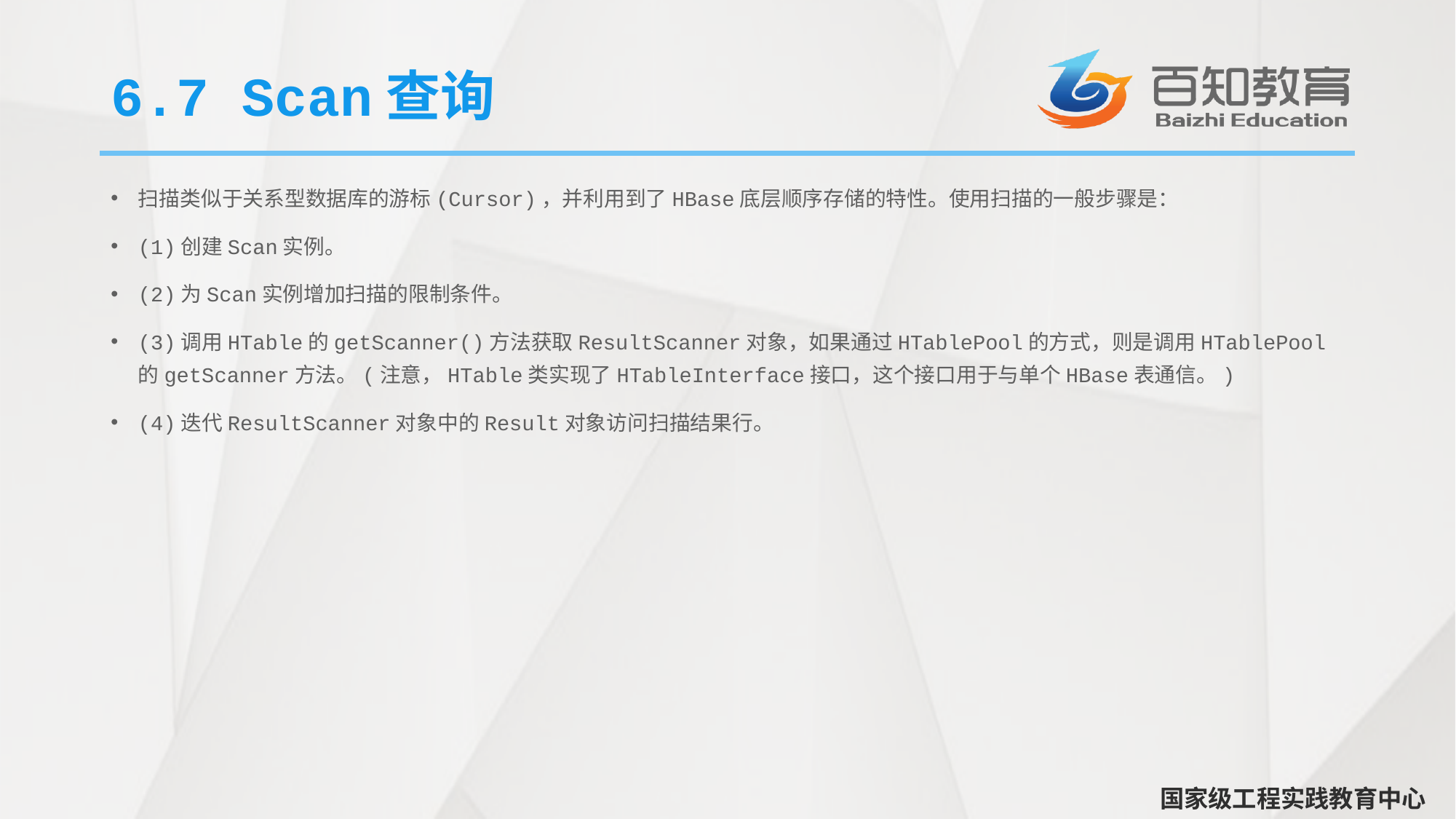

# 6.7 Scan查询
扫描类似于关系型数据库的游标(Cursor)，并利用到了HBase底层顺序存储的特性。使用扫描的一般步骤是：
(1)创建Scan实例。
(2)为Scan实例增加扫描的限制条件。
(3)调用HTable的getScanner()方法获取ResultScanner对象，如果通过HTablePool的方式，则是调用HTablePool的getScanner方法。(注意，HTable类实现了HTableInterface接口，这个接口用于与单个HBase表通信。)
(4)迭代ResultScanner对象中的Result对象访问扫描结果行。